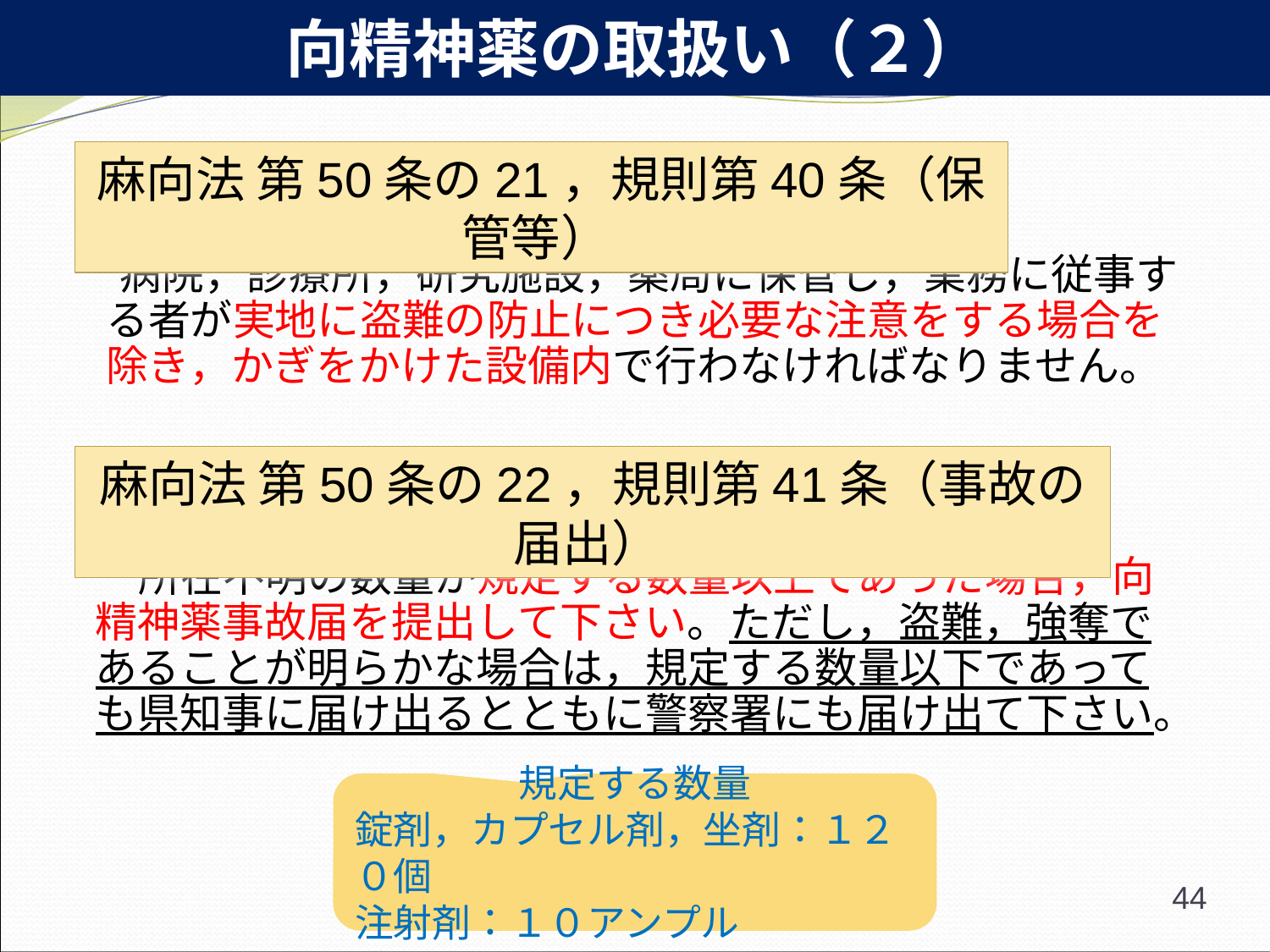

向精神薬の取扱い（２）
麻向法 第50条の21，規則第40条（保管等）
　 病院，診療所，研究施設，薬局に保管し，業務に従事する者が実地に盗難の防止につき必要な注意をする場合を除き，かぎをかけた設備内で行わなければなりません。

麻向法 第50条の22，規則第41条（事故の届出）
   　所在不明の数量が規定する数量以上であった場合，向精神薬事故届を提出して下さい。ただし，盗難，強奪であることが明らかな場合は，規定する数量以下であっても県知事に届け出るとともに警察署にも届け出て下さい。
規定する数量
錠剤，カプセル剤，坐剤：１２０個
注射剤：１０アンプル
44